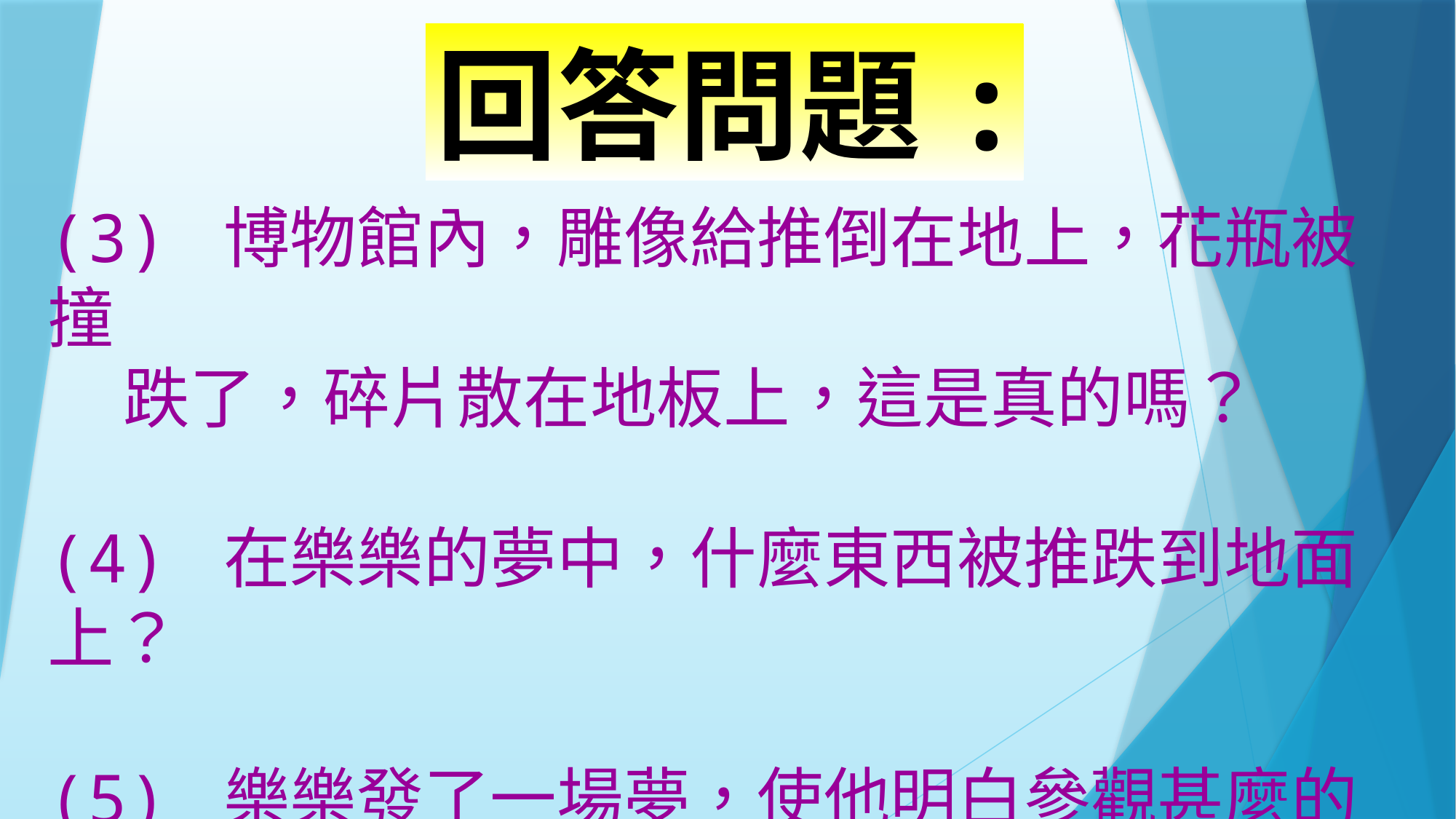

回答問題:
(3) 博物館內，雕像給推倒在地上，花瓶被撞
    跌了，碎片散在地板上，這是真的嗎？

(4) 在樂樂的夢中，什麼東西被推跌到地面上？

(5) 樂樂發了一場夢，使他明白參觀甚麼的規
    則?